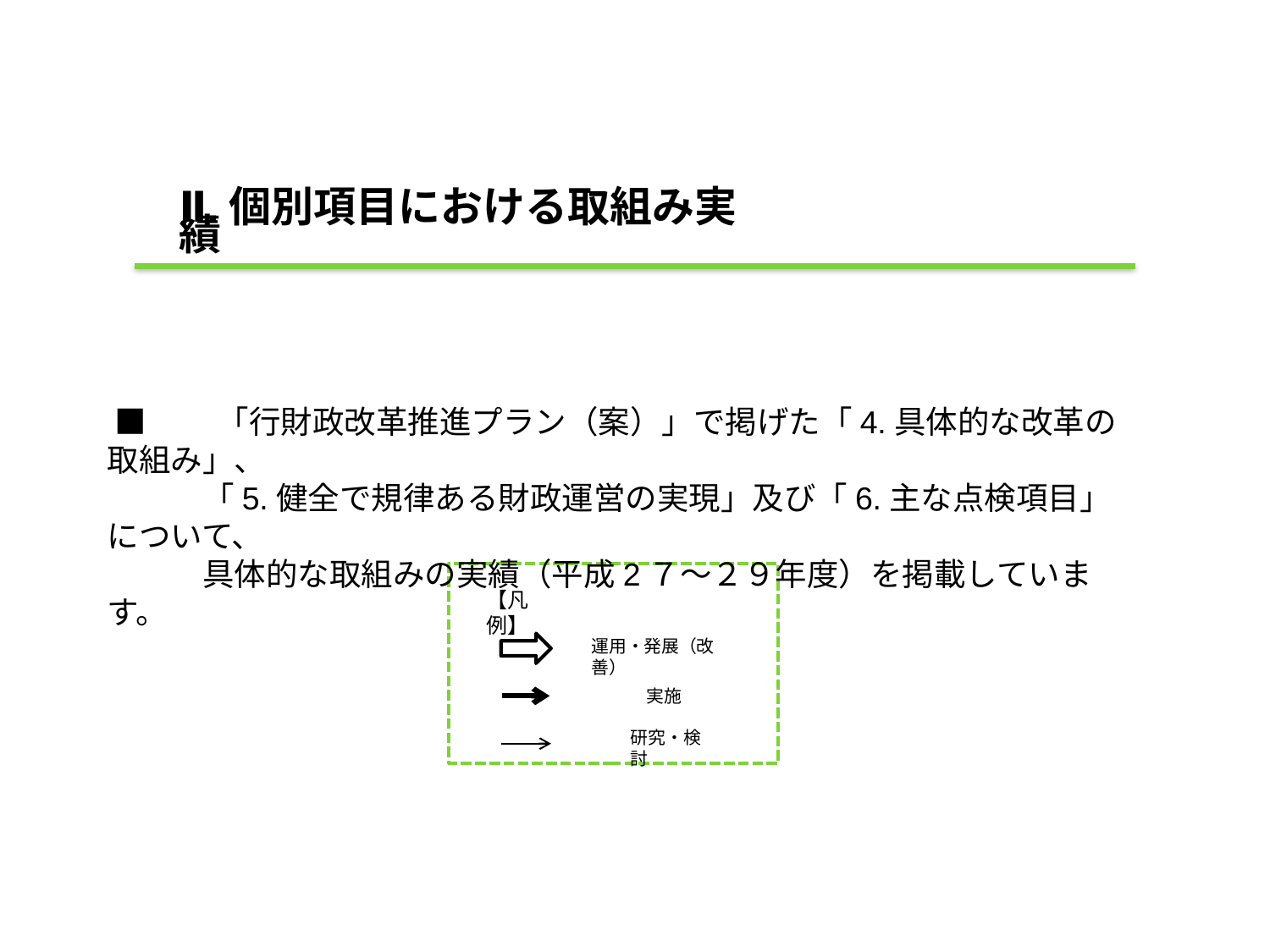

Ⅱ.個別項目における取組み実績
 ■　　「行財政改革推進プラン（案）」で掲げた「4.具体的な改革の取組み」、
　　　「5.健全で規律ある財政運営の実現」及び「6.主な点検項目」について、
　　　具体的な取組みの実績（平成2７～２９年度）を掲載しています。

【凡例】
運用・発展（改善）

実施
研究・検討